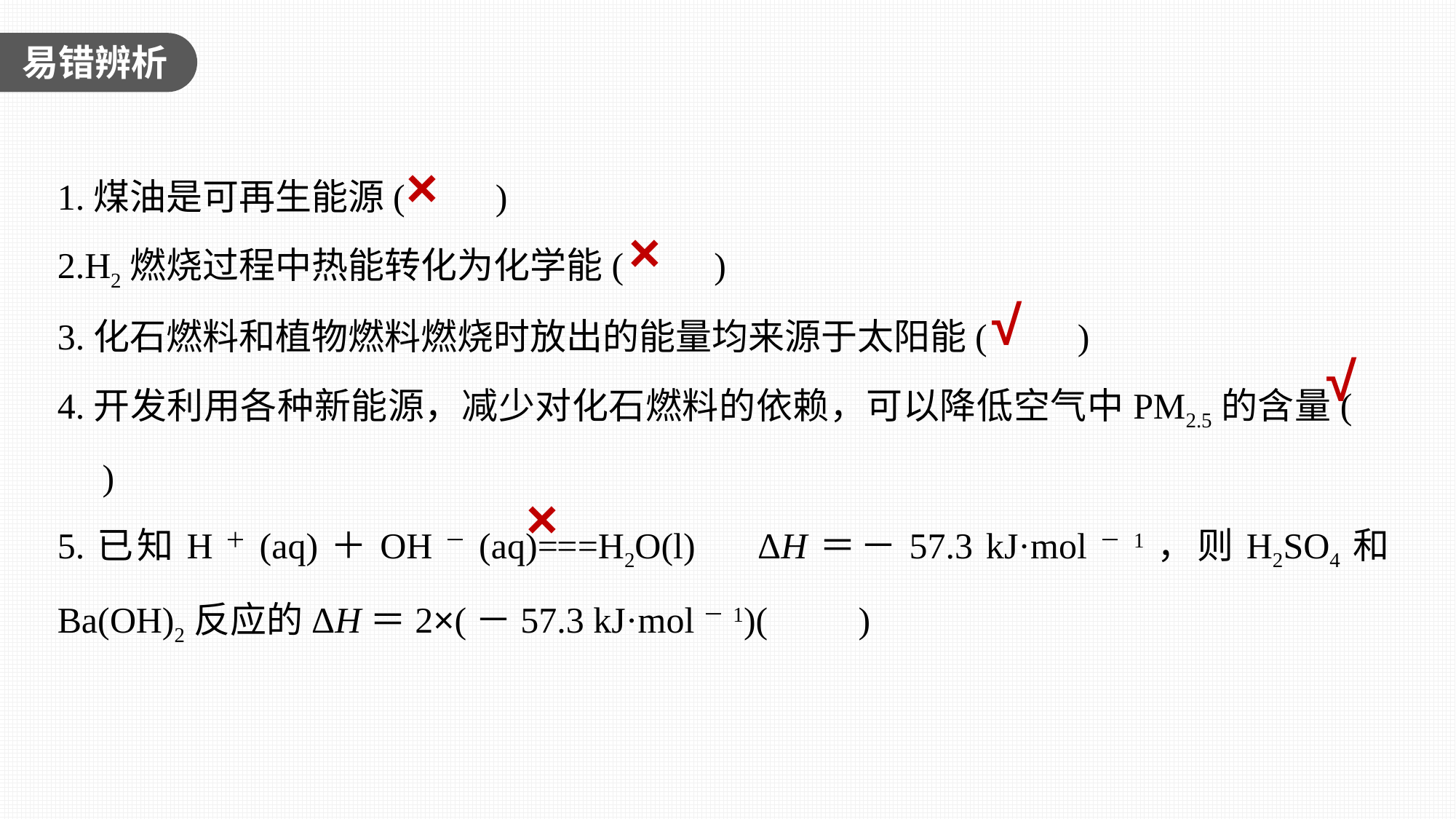

1.煤油是可再生能源(　　)
2.H2燃烧过程中热能转化为化学能(　　)
3.化石燃料和植物燃料燃烧时放出的能量均来源于太阳能(　　)
4.开发利用各种新能源，减少对化石燃料的依赖，可以降低空气中PM2.5的含量(　　)
5.已知H＋(aq)＋OH－(aq)===H2O(l)　ΔH＝－57.3 kJ·mol－1，则H2SO4和Ba(OH)2反应的ΔH＝2×(－57.3 kJ·mol－1)(　　)
×
×
√
√
×